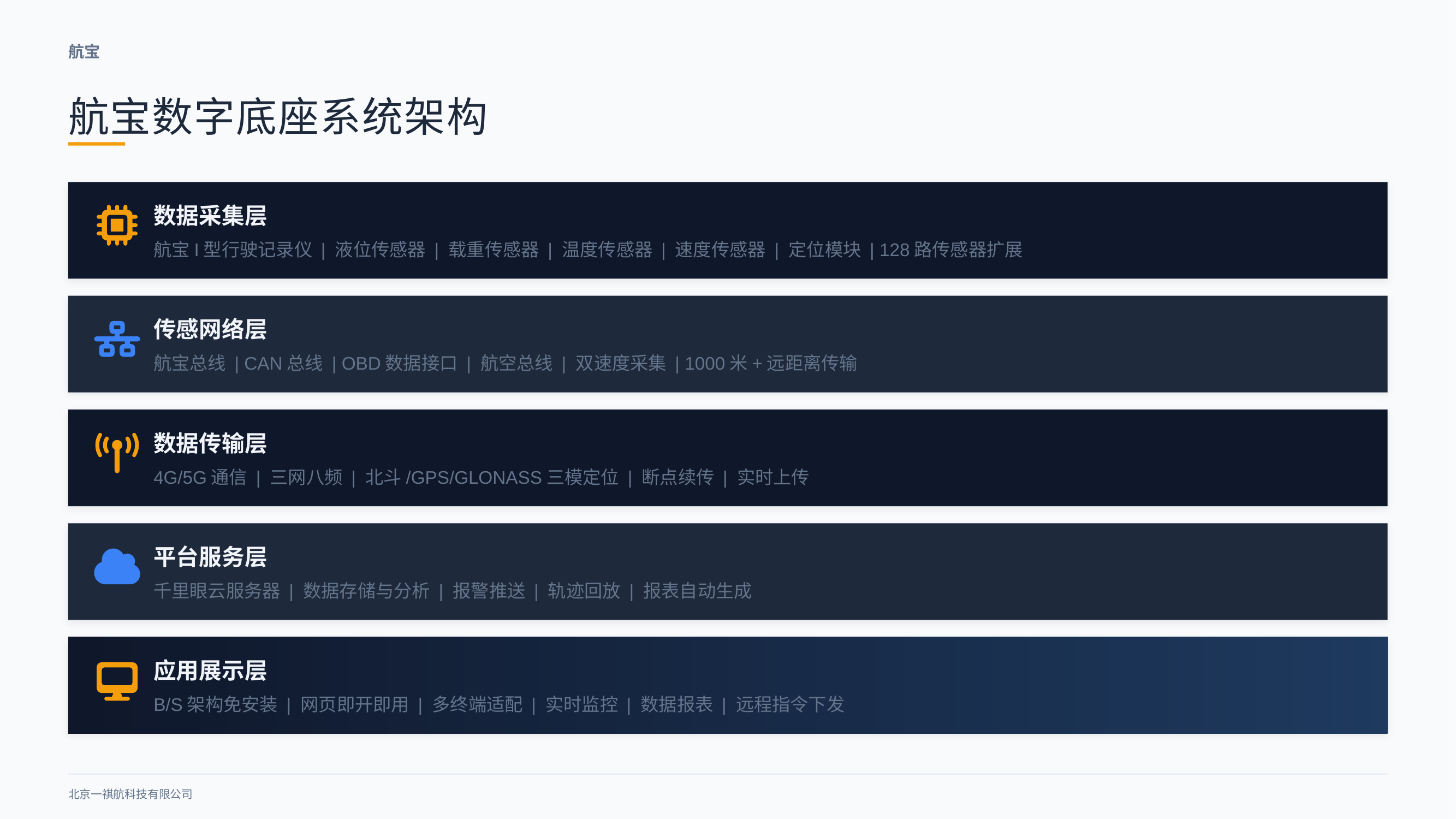

航宝
航宝数字底座系统架构

数据采集层

航宝I型行驶记录仪 | 液位传感器 | 载重传感器 | 温度传感器 | 速度传感器 | 定位模块 | 128路传感器扩展

传感网络层

航宝总线 | CAN总线 | OBD数据接口 | 航空总线 | 双速度采集 | 1000米+远距离传输

数据传输层

4G/5G通信 | 三网八频 | 北斗/GPS/GLONASS三模定位 | 断点续传 | 实时上传

平台服务层

千里眼云服务器 | 数据存储与分析 | 报警推送 | 轨迹回放 | 报表自动生成

应用展示层

B/S架构免安装 | 网页即开即用 | 多终端适配 | 实时监控 | 数据报表 | 远程指令下发

北京一祺航科技有限公司